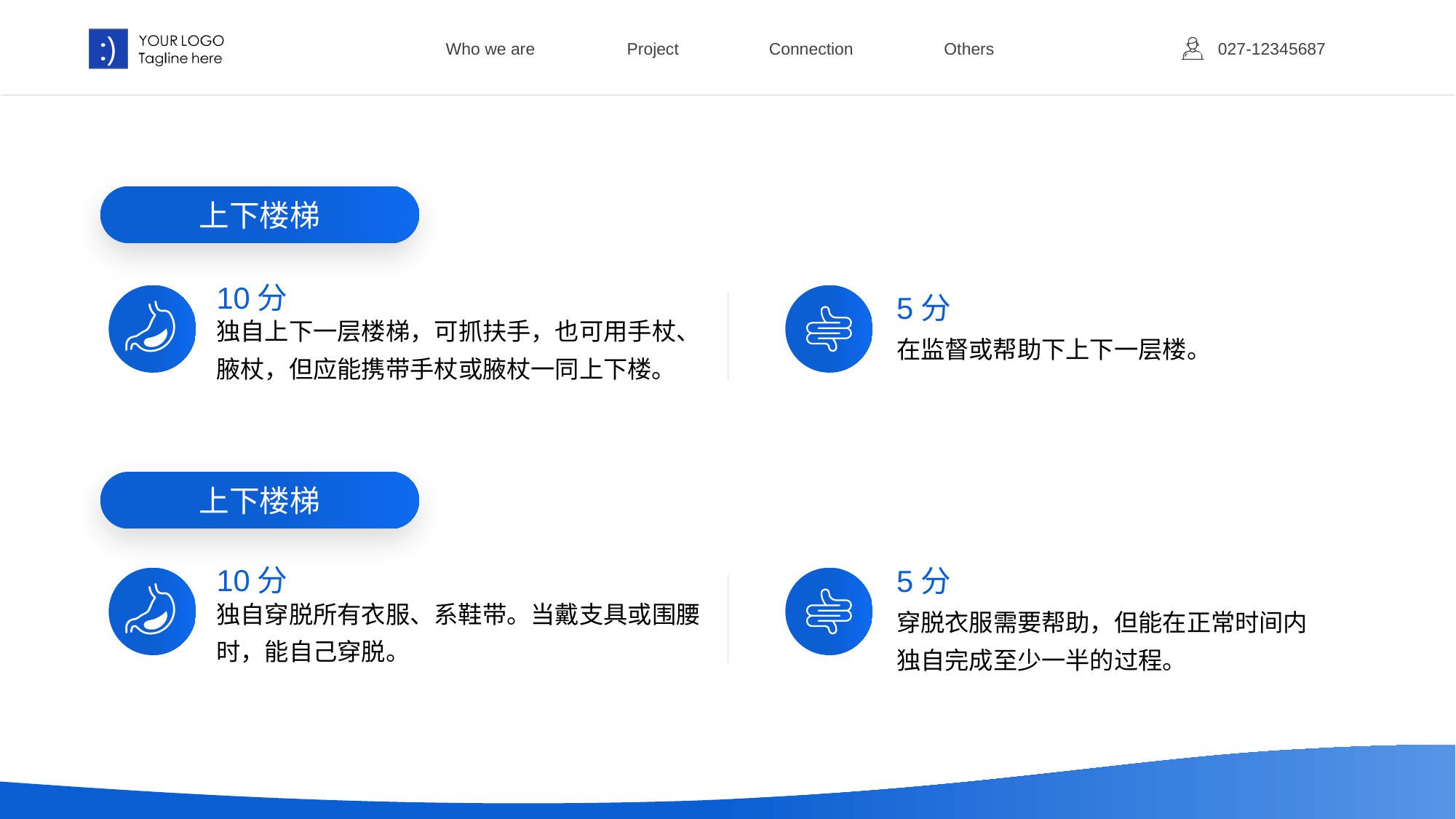

Who we are
Project
Connection
Others
027-12345687

上下楼梯
10分
5分

独自上下一层楼梯，可抓扶手，也可用手杖、腋杖，但应能携带手杖或腋杖一同上下楼。

在监督或帮助下上下一层楼。
上下楼梯
10分
5分

独自穿脱所有衣服、系鞋带。当戴支具或围腰时，能自己穿脱。

穿脱衣服需要帮助，但能在正常时间内独自完成至少一半的过程。